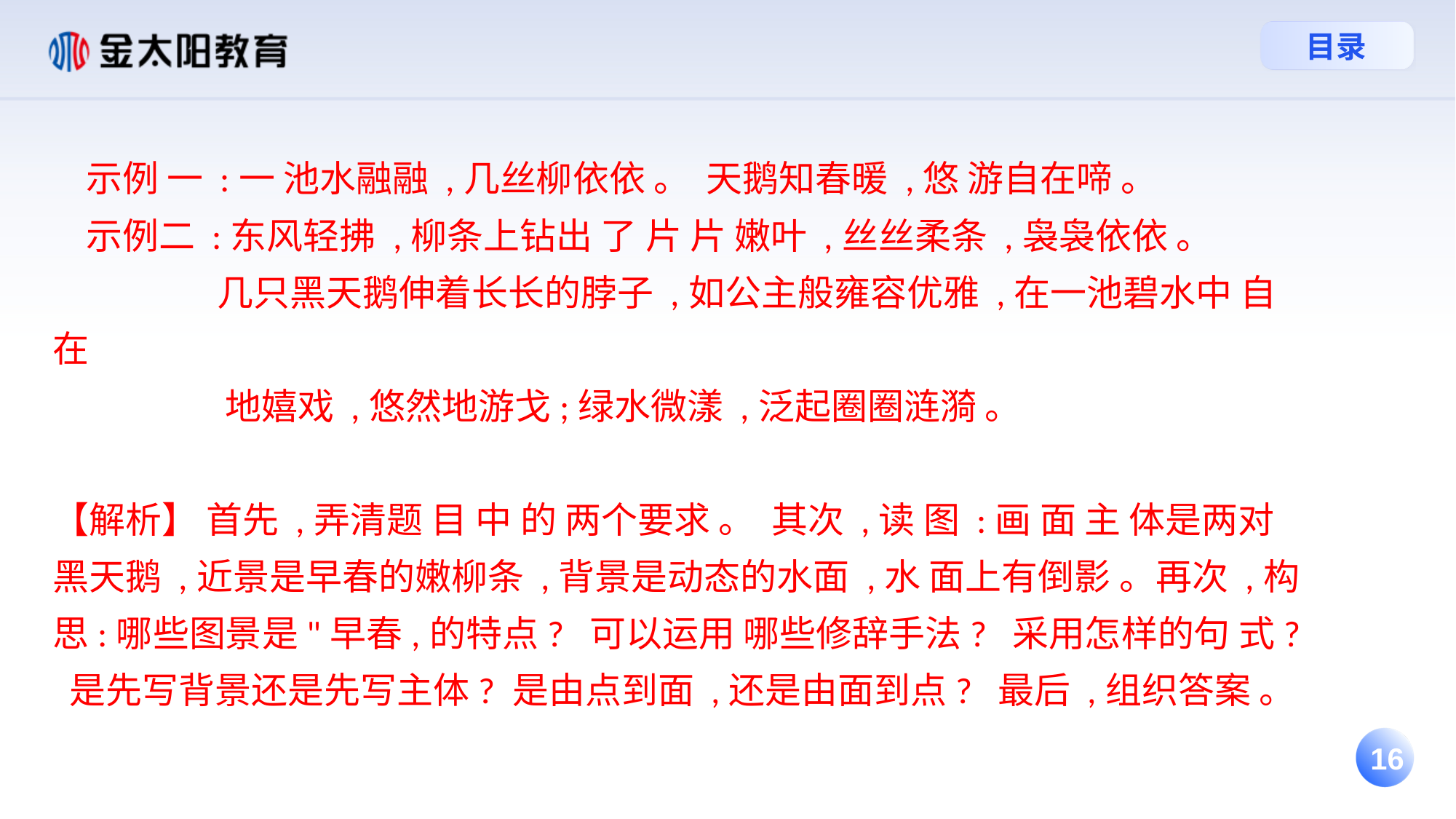

示例 一 :一 池水融融 ,几丝柳依依 。  天鹅知春暖 ,悠 游自在啼 。
   示例二 :东风轻拂 ,柳条上钻出 了 片 片 嫩叶 ,丝丝柔条 ,袅袅依依 。
                   几只黑天鹅伸着长长的脖子 ,如公主般雍容优雅 ,在一池碧水中 自在
                    地嬉戏 ,悠然地游戈;绿水微漾 ,泛起圈圈涟漪 。

【解析】 首先 ,弄清题 目 中 的 两个要求 。  其次 ,读 图 :画 面 主 体是两对黑天鹅 ,近景是早春的嫩柳条 ,背景是动态的水面 ,水 面上有倒影 。再次 ,构思:哪些图景是"早春,的特点?  可以运用 哪些修辞手法?  采用怎样的句 式?  是先写背景还是先写主体? 是由点到面 ,还是由面到点?  最后 ,组织答案 。